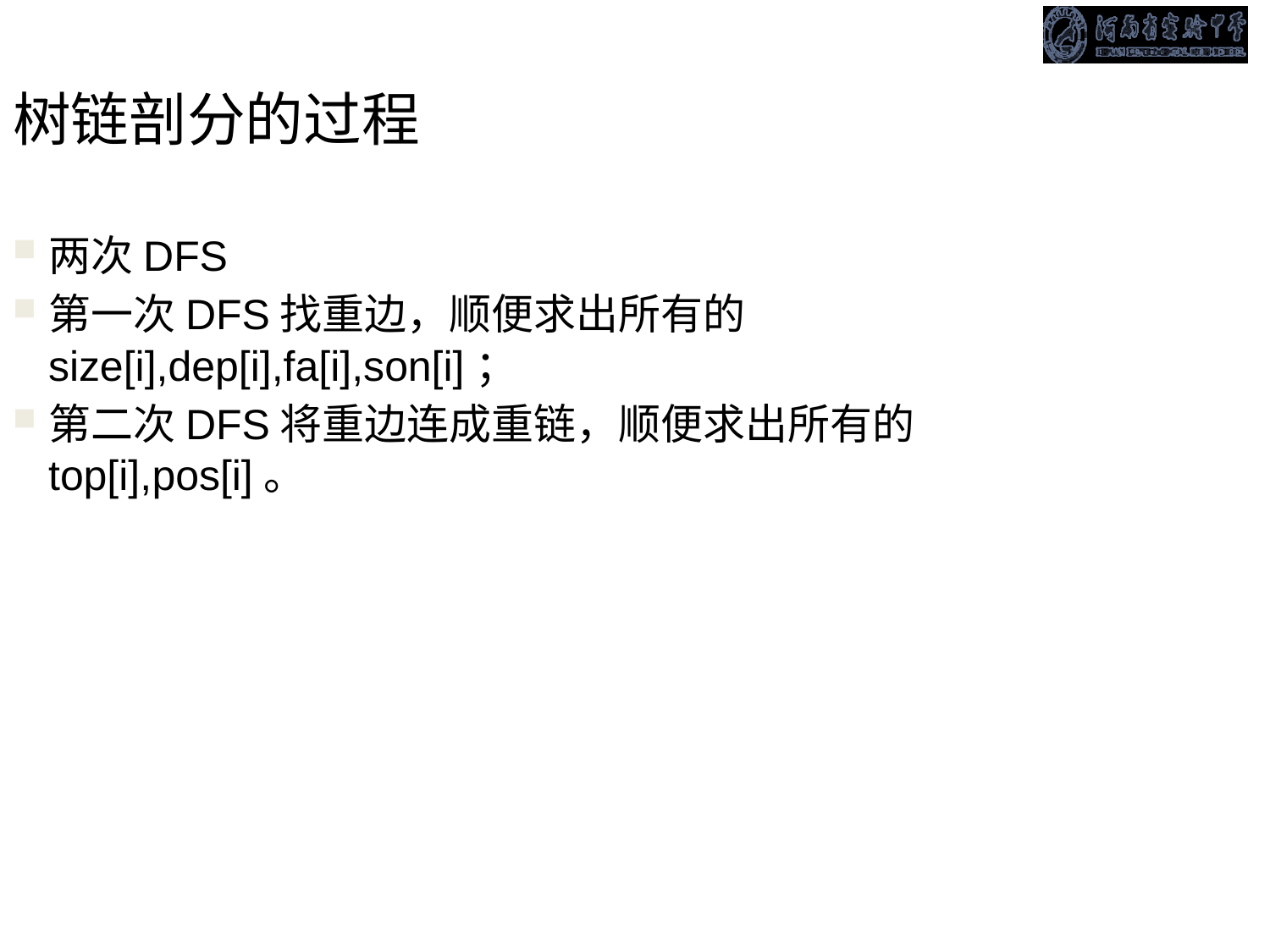

树链剖分的过程
两次DFS
第一次DFS找重边，顺便求出所有的size[i],dep[i],fa[i],son[i]；
第二次DFS将重边连成重链，顺便求出所有的top[i],pos[i]。